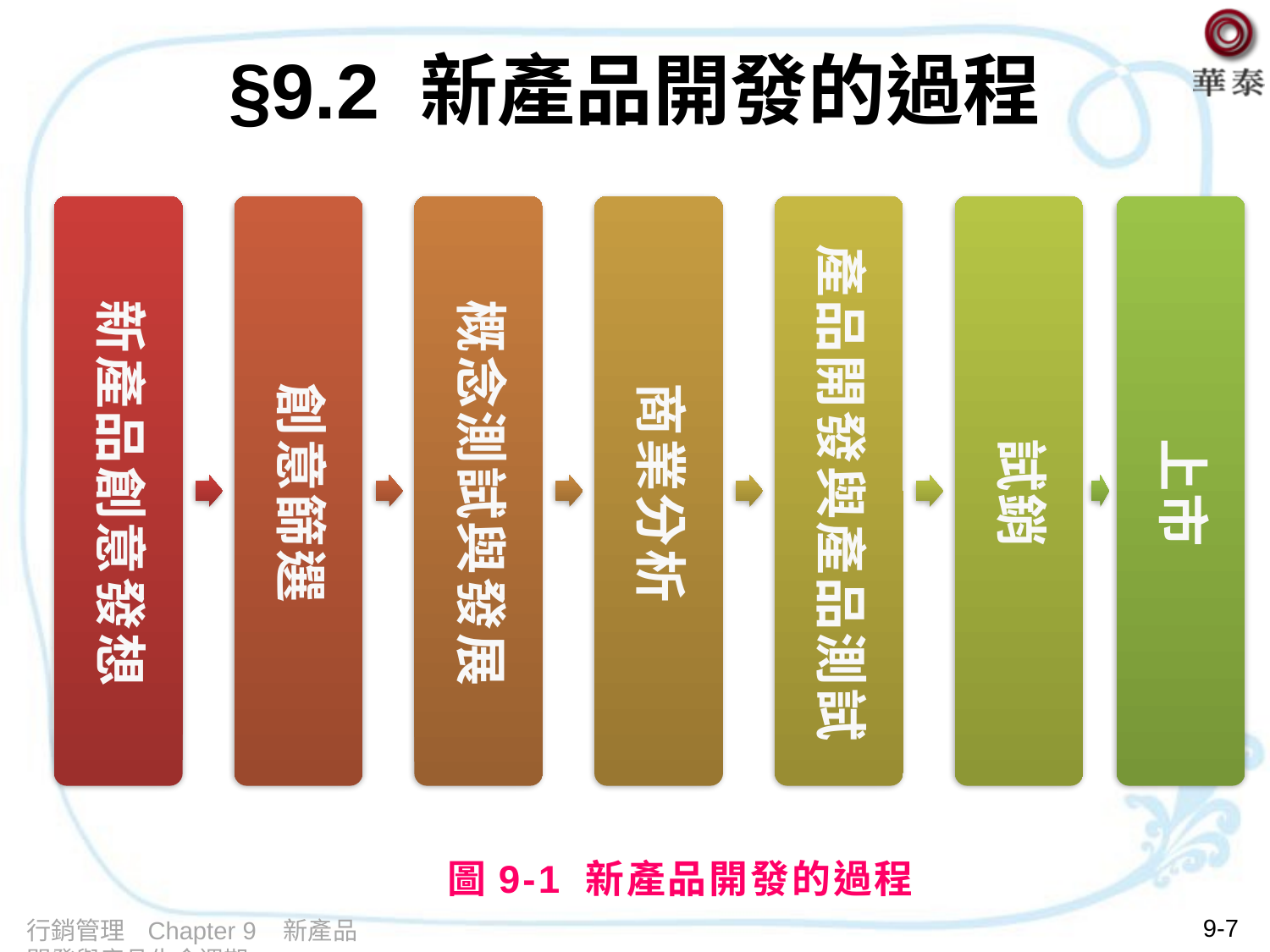

# §9.2 新產品開發的過程
新產品創意發想

創意篩選

概念測試與發展

商業分析

產品開發與產品測試

試銷

上市
圖9-1 新產品開發的過程
9-7
行銷管理   Chapter 9   新產品開發與產品生命週期